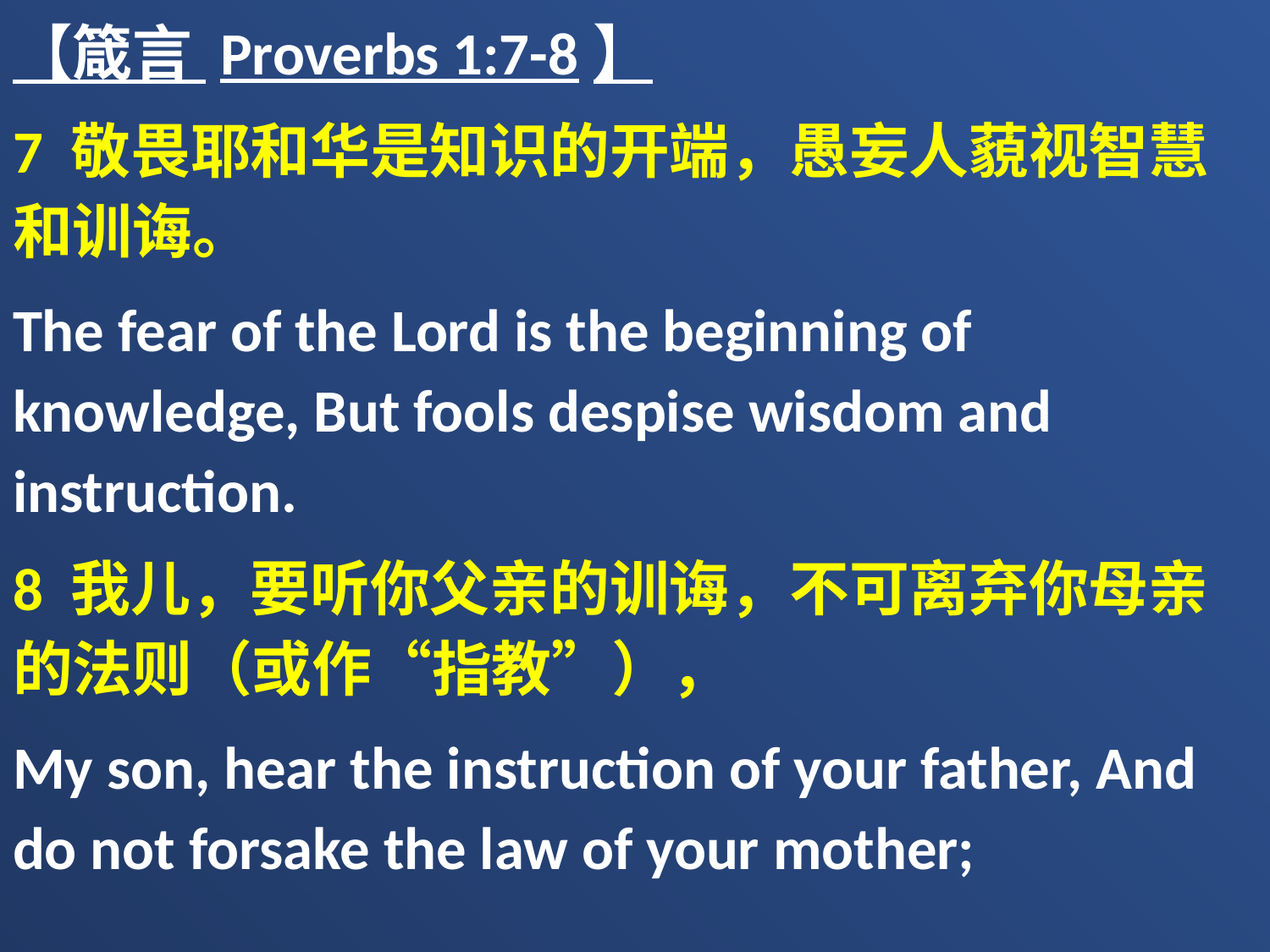

【箴言 Proverbs 1:7-8】
7 敬畏耶和华是知识的开端，愚妄人藐视智慧和训诲。
The fear of the Lord is the beginning of knowledge, But fools despise wisdom and instruction.
8 我儿，要听你父亲的训诲，不可离弃你母亲的法则（或作“指教”），
My son, hear the instruction of your father, And do not forsake the law of your mother;